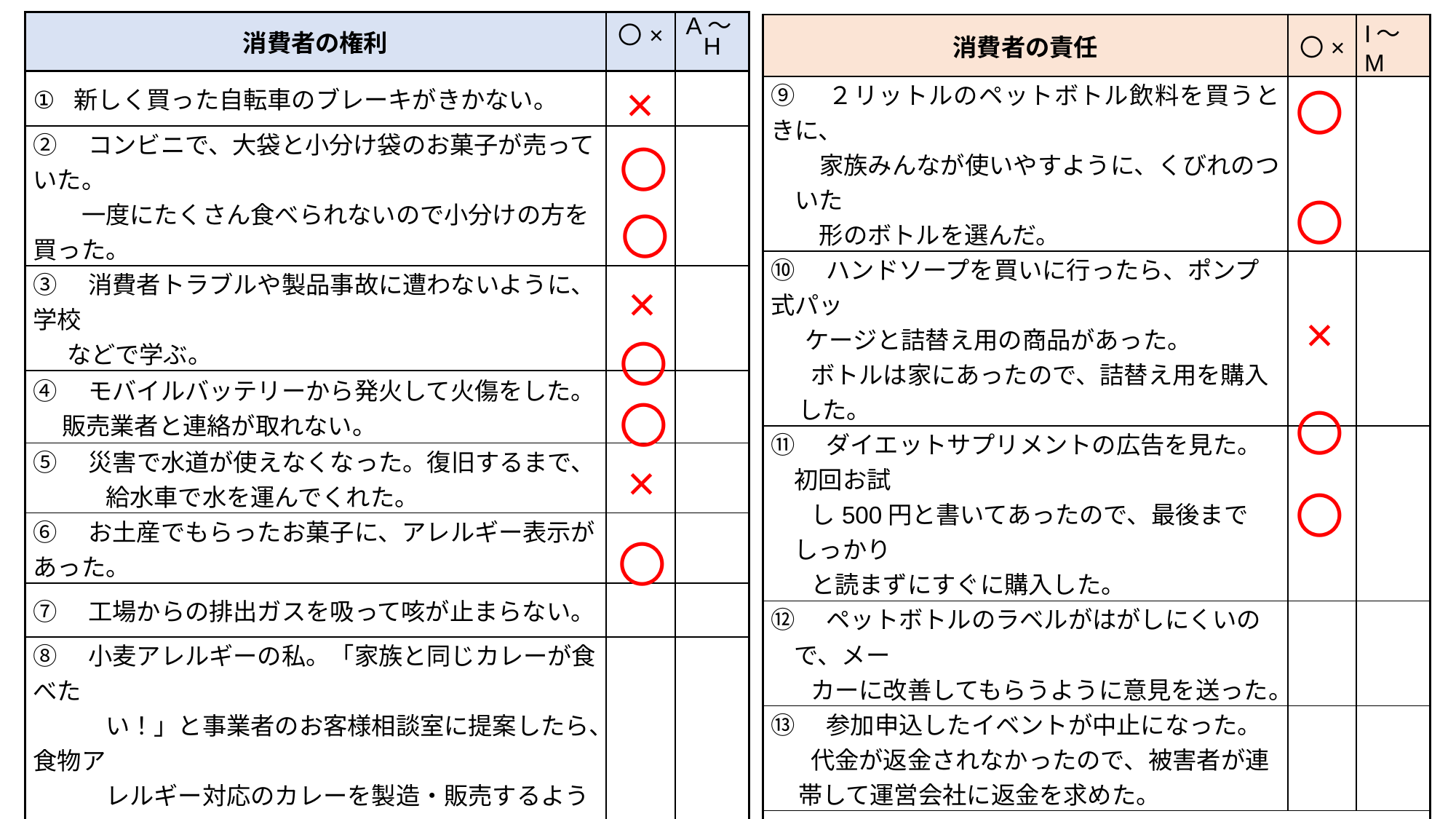

| 消費者の権利 | 〇× | A～H |
| --- | --- | --- |
| 新しく買った自転車のブレーキがきかない。 |  |  |
| ②　コンビニで、大袋と小分け袋のお菓子が売っていた。　　 　　一度にたくさん食べられないので小分けの方を買った。 |  |  |
| ③　消費者トラブルや製品事故に遭わないように、学校 などで学ぶ。 |  |  |
| ④　モバイルバッテリーから発火して火傷をした。 販売業者と連絡が取れない。 |  |  |
| ⑤　災害で水道が使えなくなった。復旧するまで、 　　　給水車で水を運んでくれた。 |  |  |
| ⑥　お土産でもらったお菓子に、アレルギー表示があった。 |  |  |
| ⑦　工場からの排出ガスを吸って咳が止まらない。 |  |  |
| ⑧　小麦アレルギーの私。「家族と同じカレーが食べた 　　　い！」と事業者のお客様相談室に提案したら、食物ア 　　　レルギー対応のカレーを製造・販売するようになった。 |  |  |
| A 安全を求める権利　　　　　B 知らされる権利 C 選択する権利　　　　　　　　D 意見が反映される権利 E 補償を受ける権利　　　　　F 消費者教育を受ける権利 G 生活の基本的ニーズが保障される権利 H 健全な環境を享受する権利 |  |  |
| 消費者の責任 | 〇× | I～M |
| --- | --- | --- |
| ⑨　２リットルのペットボトル飲料を買うときに、 　　家族みんなが使いやすように、くびれのつ　いた 　　形のボトルを選んだ。 |  |  |
| ⑩　ハンドソープを買いに行ったら、ポンプ式パッ ケージと詰替え用の商品があった。 ボトルは家にあったので、詰替え用を購入した。 |  |  |
| ⑪　ダイエットサプリメントの広告を見た。初回お試 し500円と書いてあったので、最後までしっかり と読まずにすぐに購入した。 |  |  |
| ⑫　ペットボトルのラベルがはがしにくいので、メー カーに改善してもらうように意見を送った。 |  |  |
| ⑬　参加申込したイベントが中止になった。 代金が返金されなかったので、被害者が連帯して運営会社に返金を求めた。 |  |  |
| I 批判的な意識をもつ責任　　　J 主張し行動する責任 K 連帯する責任 L 環境への配慮をする責任 M 社会的弱者への配慮をする責任 |  |  |
×
〇
〇
〇
〇
×
×
〇
〇
〇
×
〇
〇